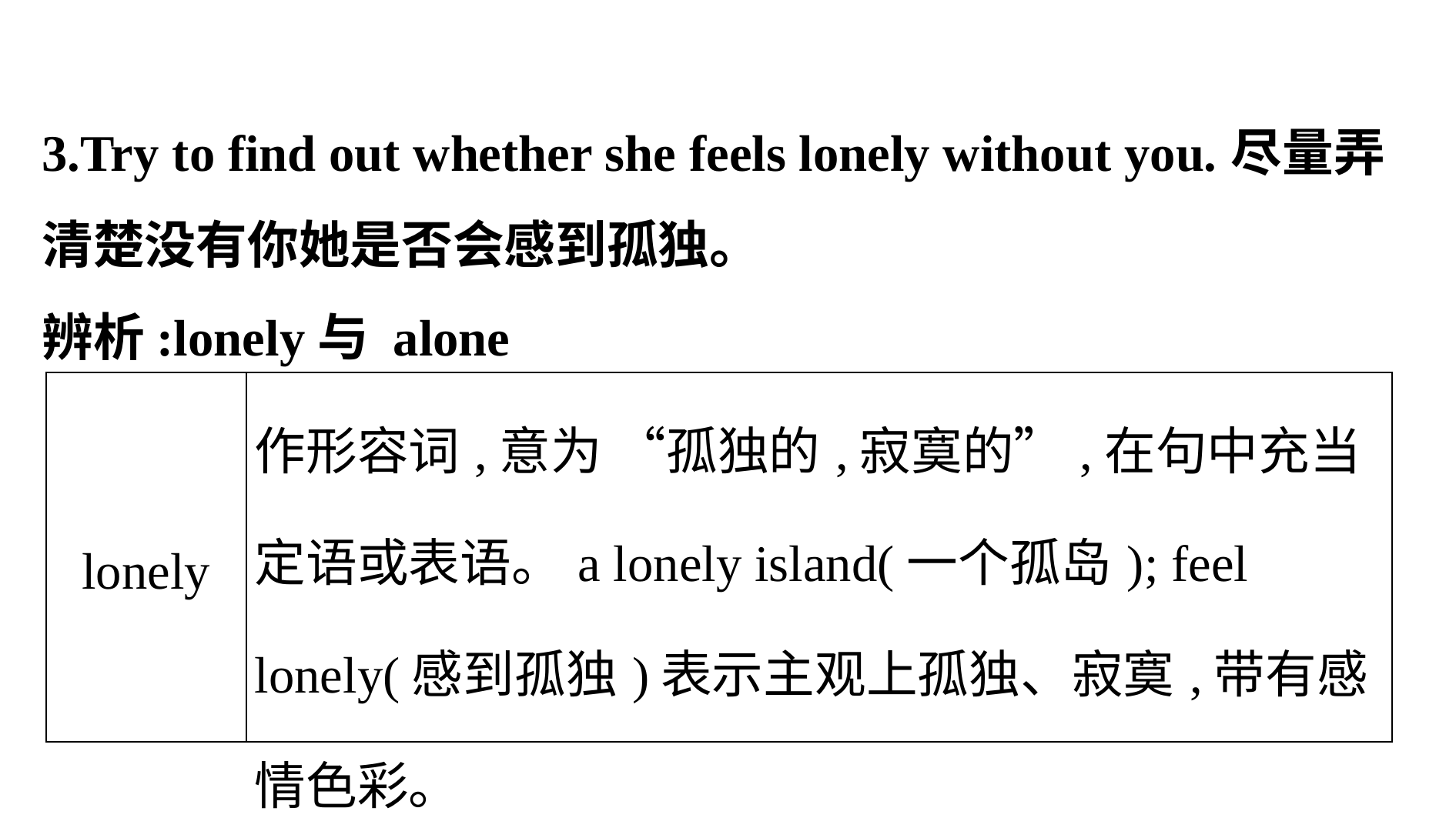

3.Try to find out whether she feels lonely without you.尽量弄清楚没有你她是否会感到孤独。
辨析:lonely与 alone
| lonely | 作形容词,意为 “孤独的,寂寞的”,在句中充当定语或表语。a lonely island(一个孤岛); feel lonely(感到孤独)表示主观上孤独、寂寞,带有感情色彩。 |
| --- | --- |